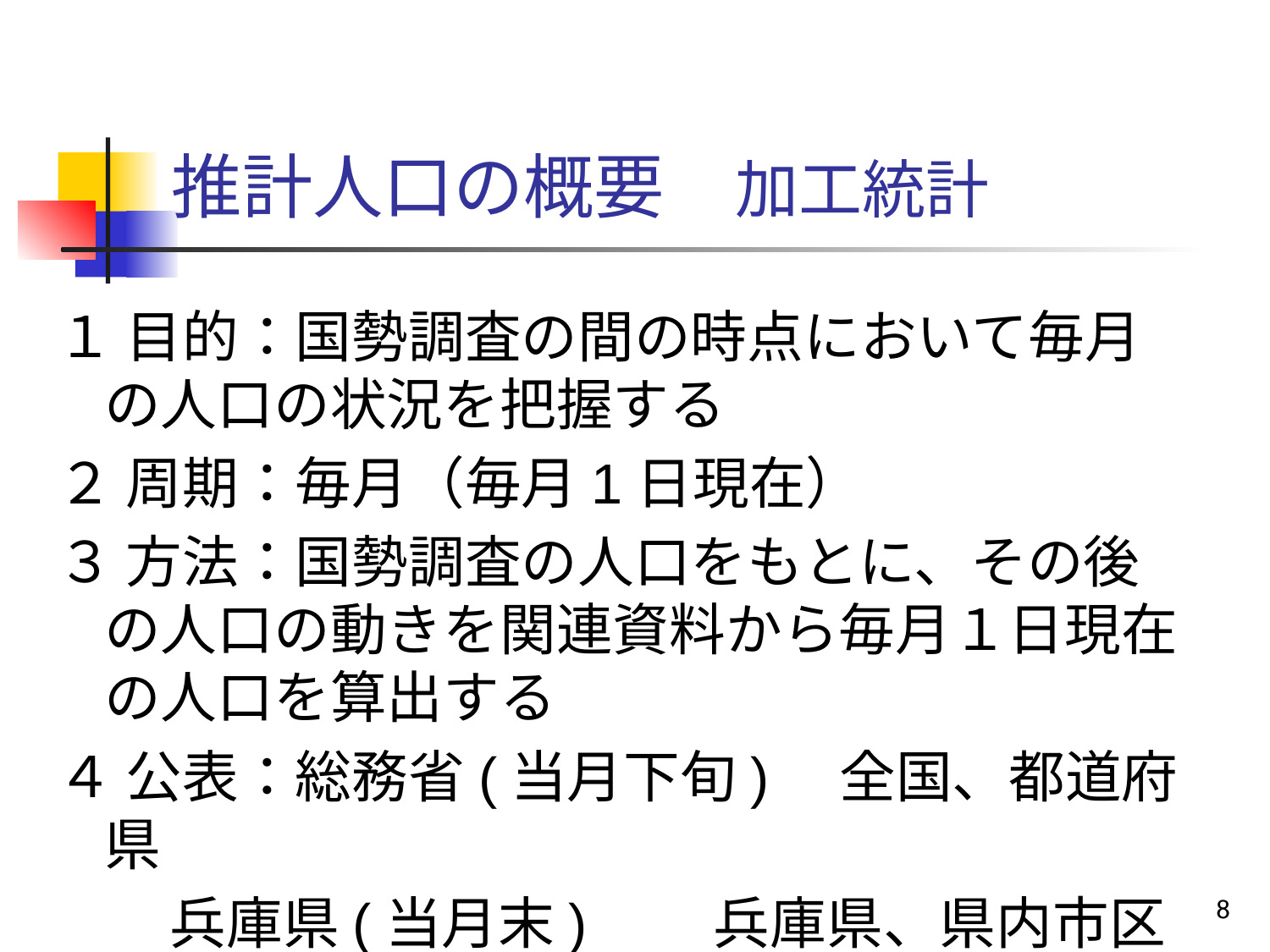

# 推計人口の概要　加工統計
１ 目的：国勢調査の間の時点において毎月の人口の状況を把握する
２ 周期：毎月（毎月1日現在）
３ 方法：国勢調査の人口をもとに、その後の人口の動きを関連資料から毎月１日現在の人口を算出する
４ 公表：総務省(当月下旬)　全国、都道府県
　　兵庫県(当月末)　　兵庫県、県内市区町人口

8